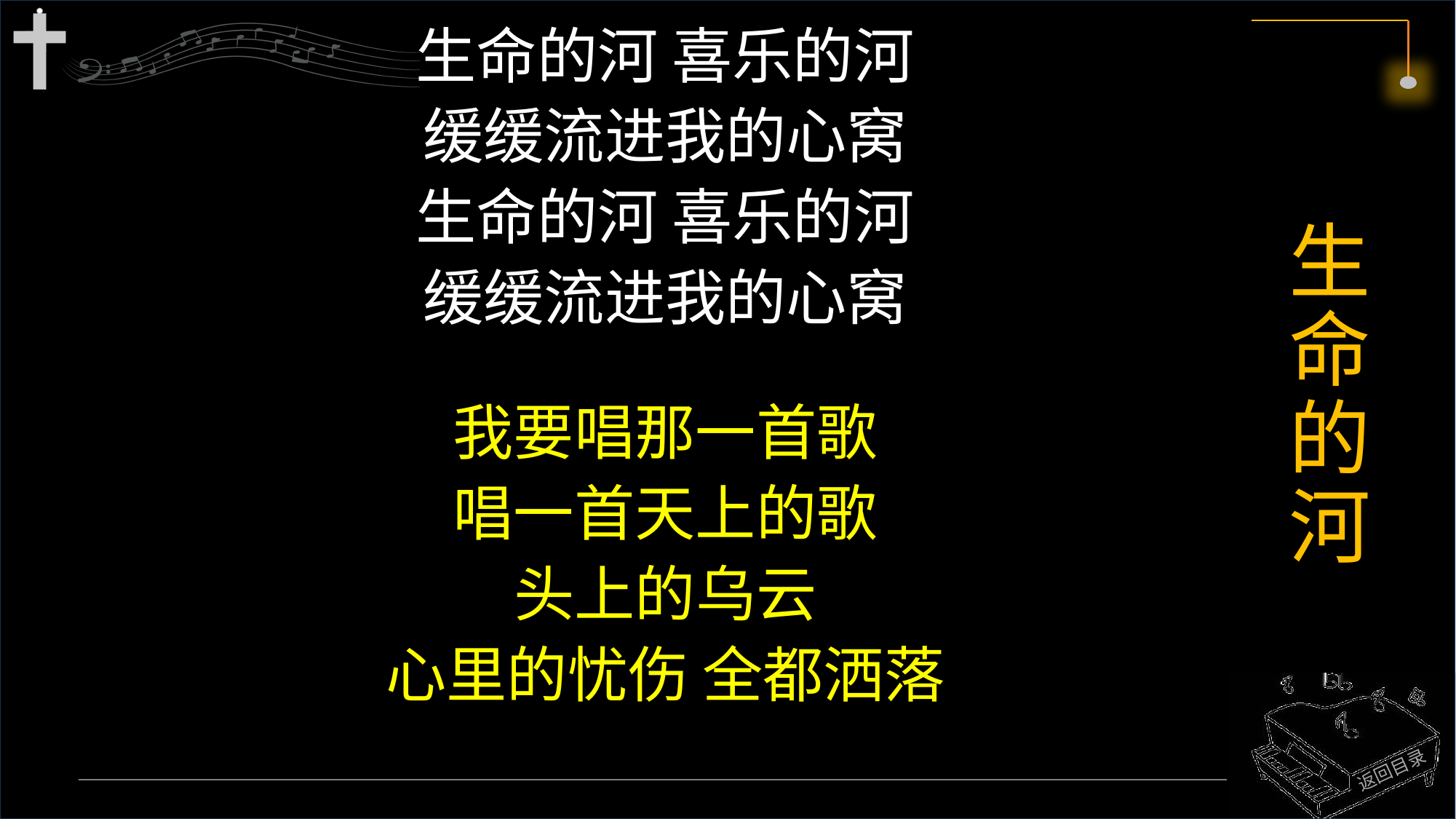

生命的河 喜乐的河
缓缓流进我的心窝
生命的河 喜乐的河
缓缓流进我的心窝

我要唱那一首歌
唱一首天上的歌
头上的乌云
心里的忧伤 全都洒落
# 生命的河